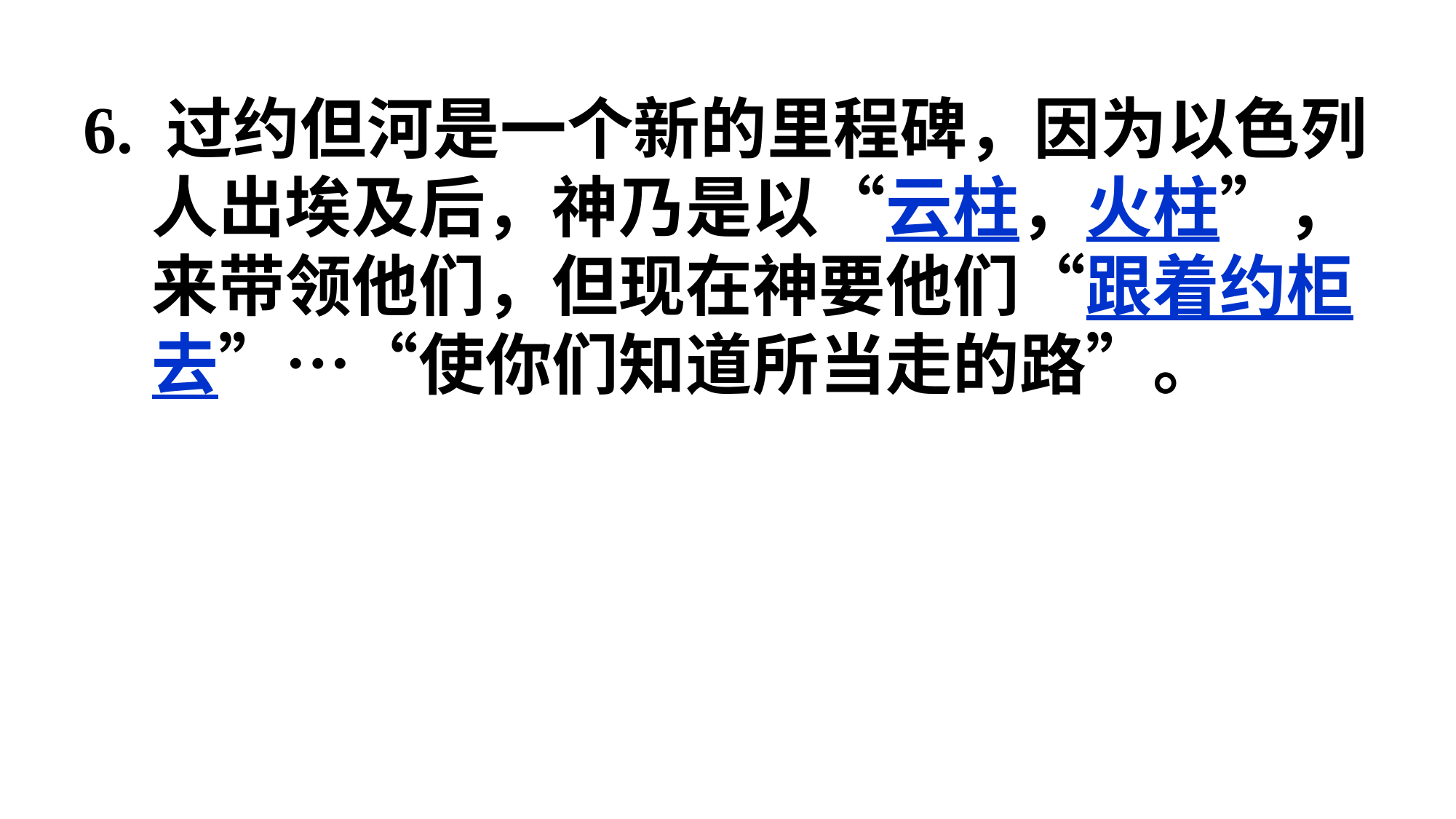

6. 过约但河是一个新的里程碑，因为以色列人出埃及后，神乃是以“云柱，火柱”，来带领他们，但现在神要他们“跟着约柜去”…“使你们知道所当走的路”。